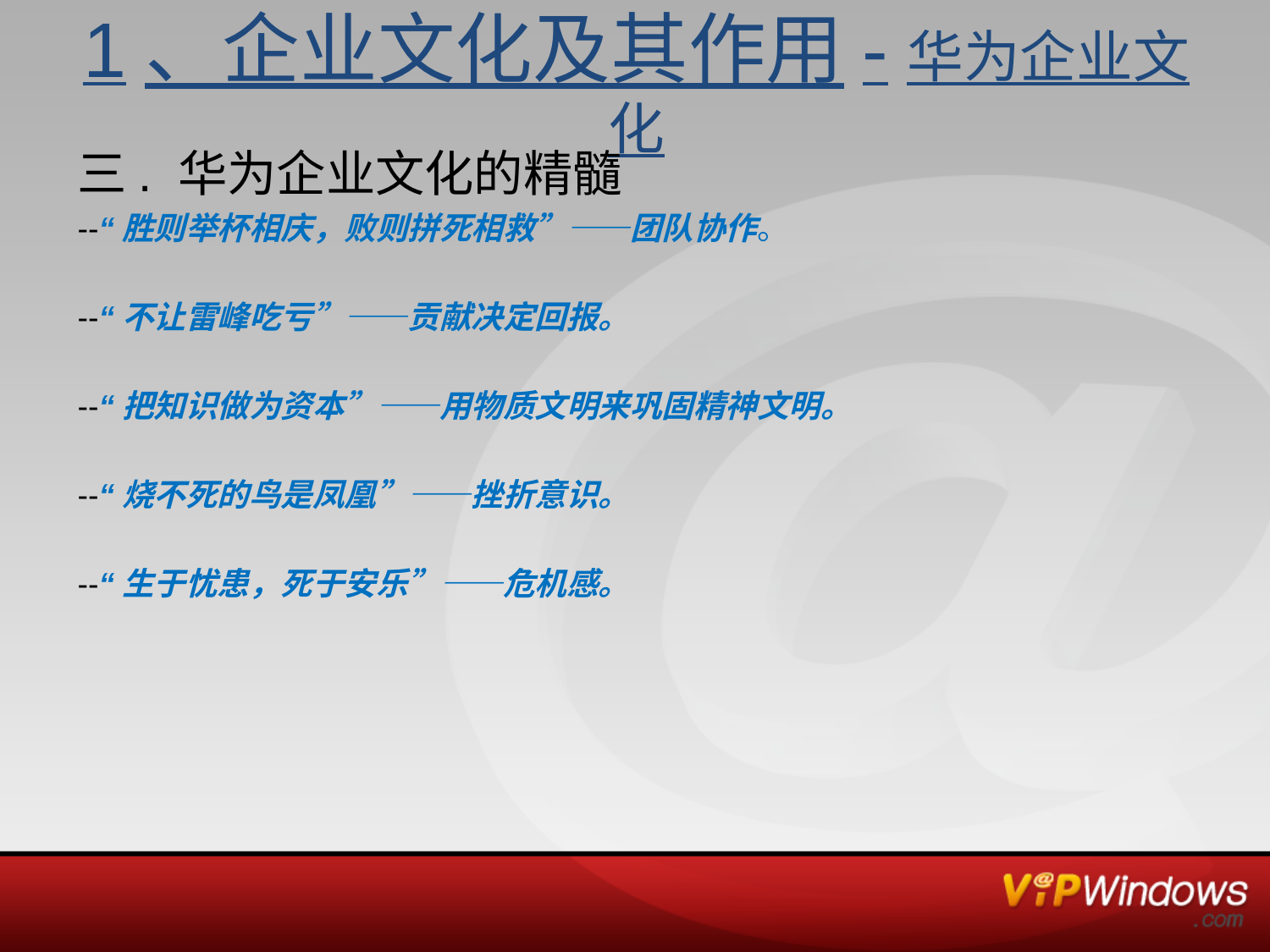

# 1、企业文化及其作用-华为企业文化
三. 华为企业文化的精髓
--“胜则举杯相庆，败则拼死相救”——团队协作。

--“不让雷峰吃亏”——贡献决定回报。

--“把知识做为资本”——用物质文明来巩固精神文明。

--“烧不死的鸟是凤凰”——挫折意识。

--“生于忧患，死于安乐”——危机感。